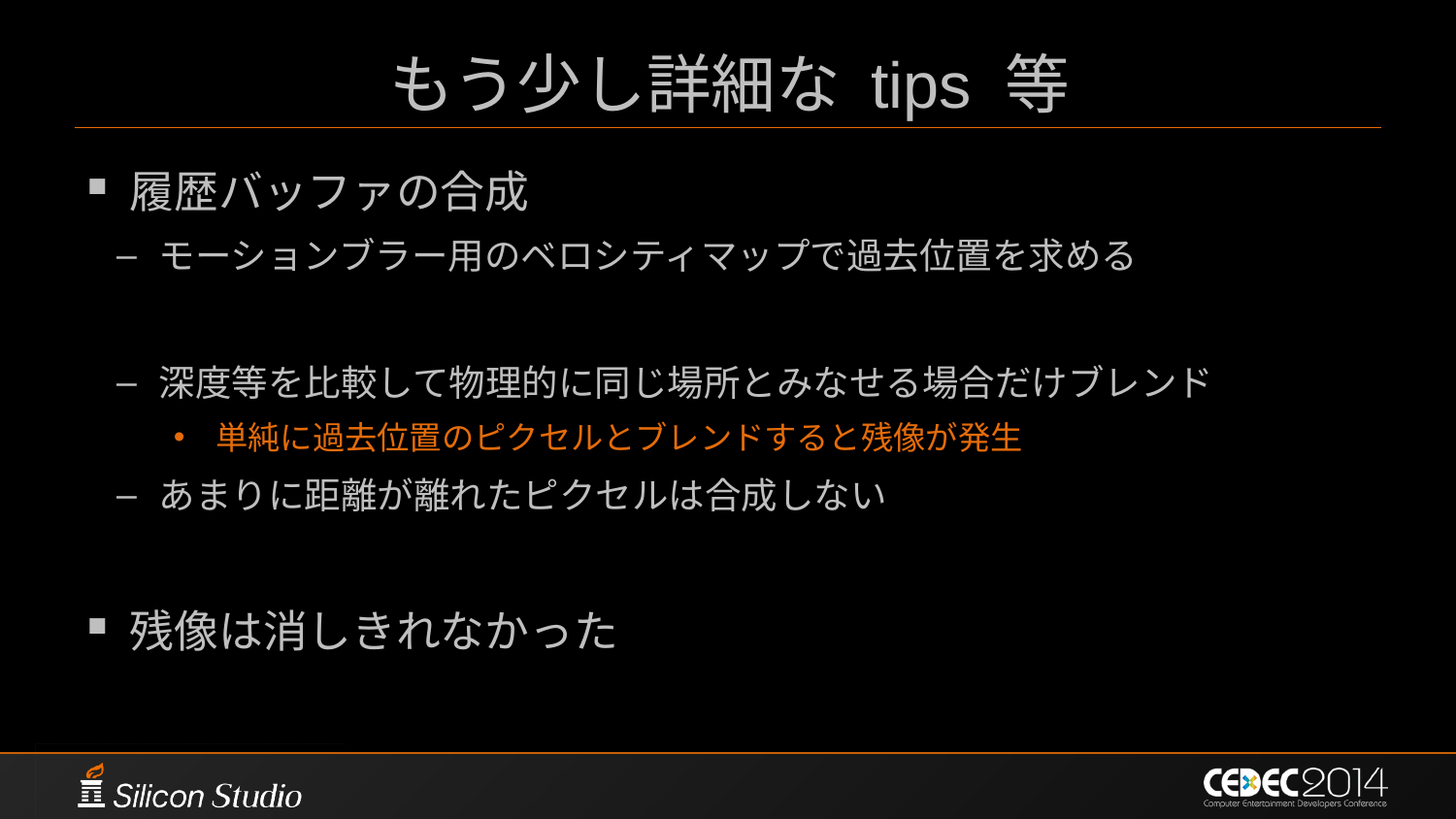

# もう少し詳細な tips 等
履歴バッファの合成
モーションブラー用のベロシティマップで過去位置を求める

深度等を比較して物理的に同じ場所とみなせる場合だけブレンド
単純に過去位置のピクセルとブレンドすると残像が発生
あまりに距離が離れたピクセルは合成しない

残像は消しきれなかった